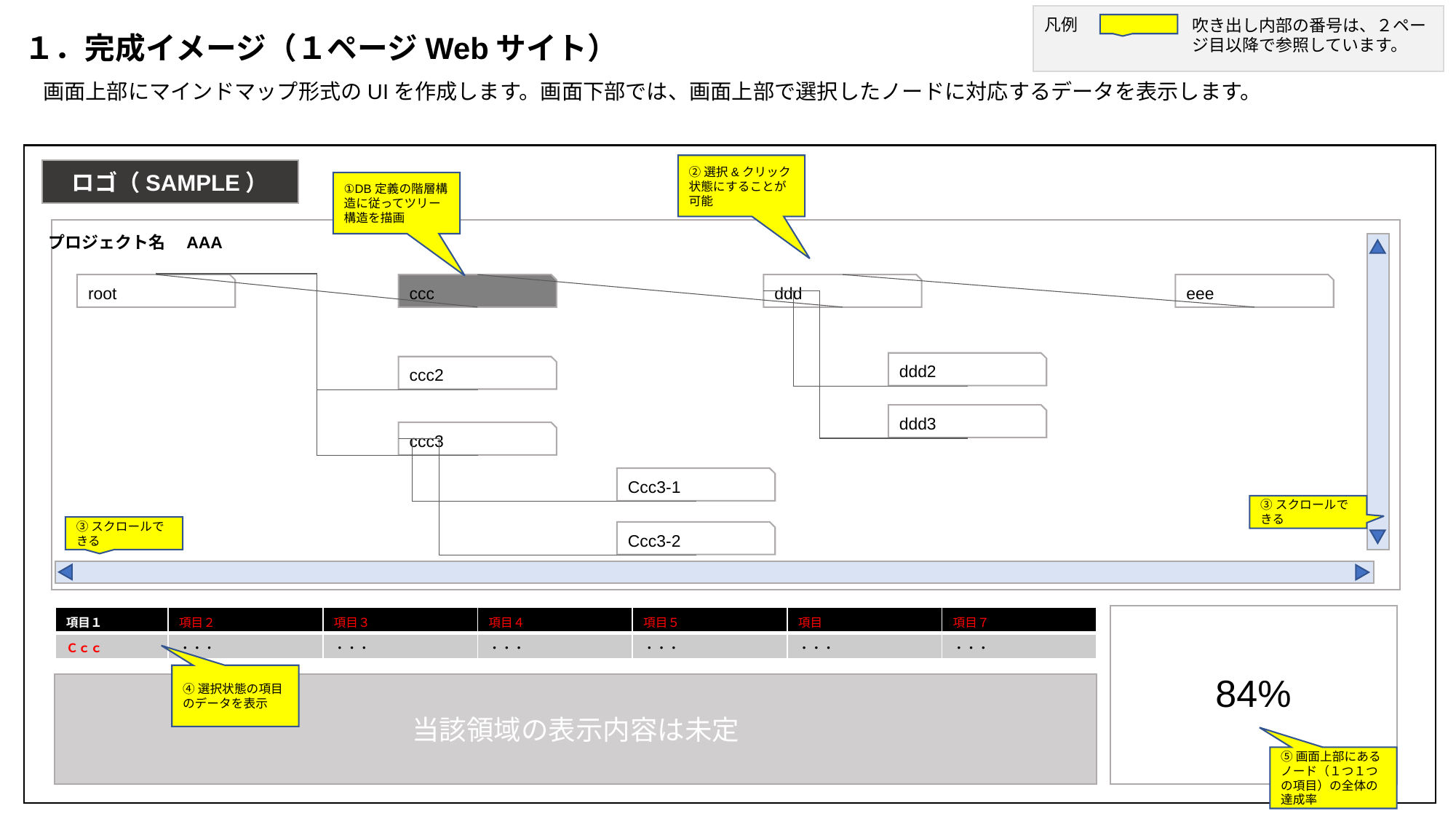

凡例
吹き出し内部の番号は、２ページ目以降で参照しています。

１．完成イメージ（１ページWebサイト）
画面上部にマインドマップ形式のUIを作成します。画面下部では、画面上部で選択したノードに対応するデータを表示します。

②選択&クリック状態にすることが可能
ロゴ（SAMPLE）
①DB定義の階層構造に従ってツリー構造を描画

プロジェクト名　AAA

root
ccc
ddd
eee
ddd2
ccc2

ddd3
ccc3
Ccc3-1
③スクロールできる
③スクロールできる
Ccc3-2

| 項目１ | 項目２ | 項目３ | 項目４ | 項目５ | 項目 | 項目７ |
| --- | --- | --- | --- | --- | --- | --- |
| Ｃｃｃ | ・・・ | ・・・ | ・・・ | ・・・ | ・・・ | ・・・ |
84%
④選択状態の項目のデータを表示
当該領域の表示内容は未定
⑤画面上部にあるノード（１つ１つの項目）の全体の達成率